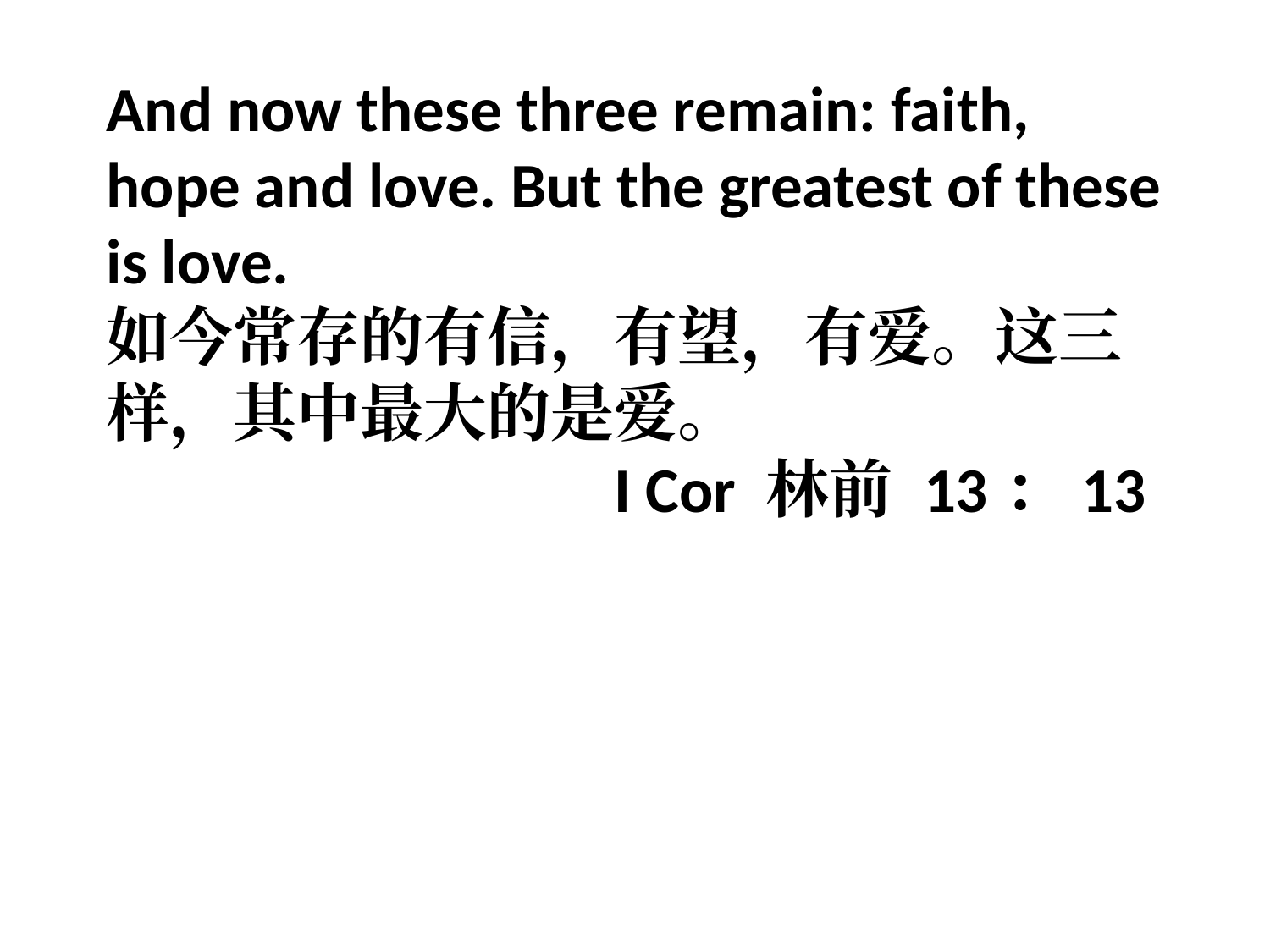

And now these three remain: faith, hope and love. But the greatest of these is love.
如今常存的有信，有望，有爱。这三样，其中最大的是爱。							I Cor 林前 13：13